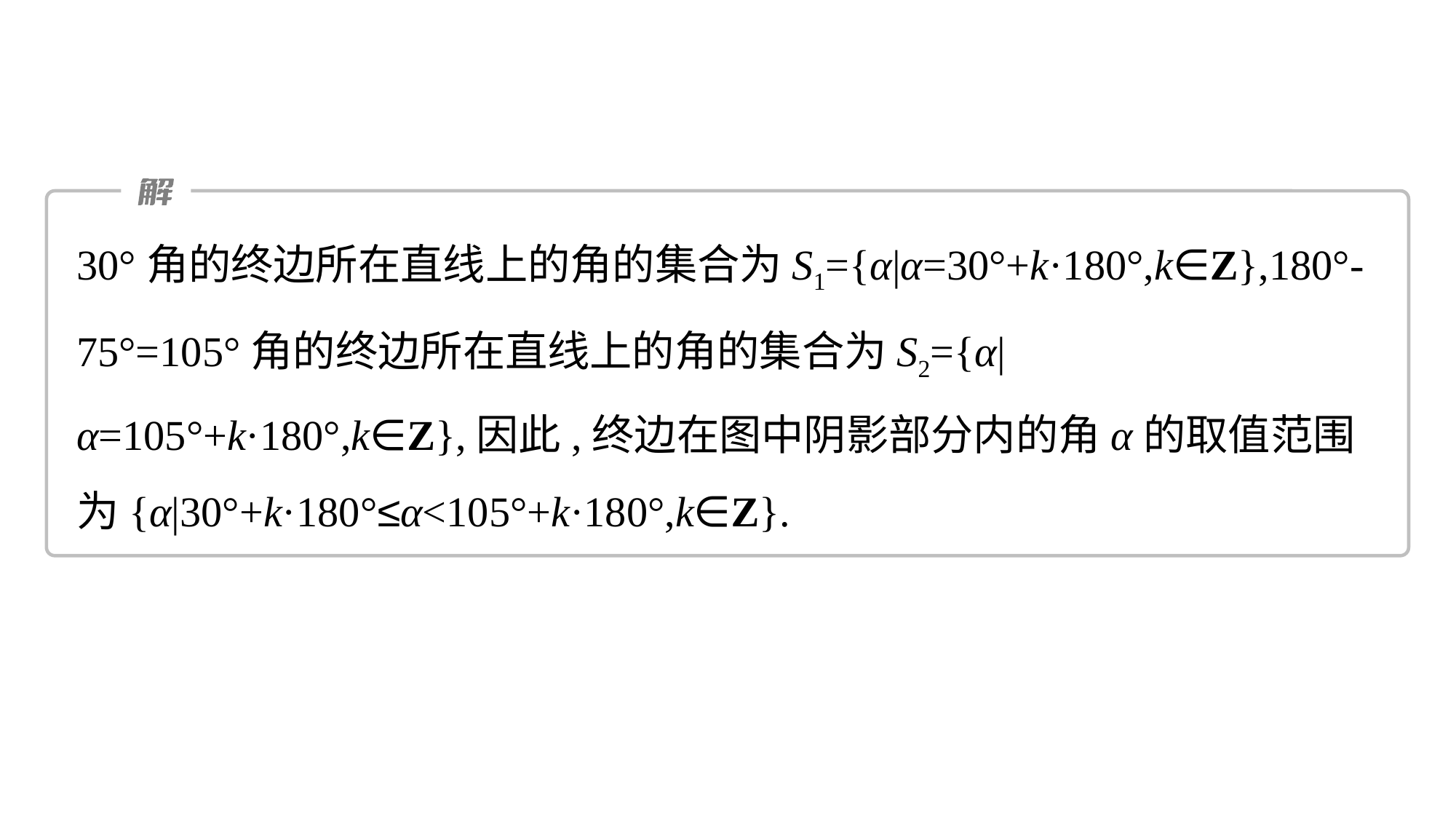

30°角的终边所在直线上的角的集合为S1={α|α=30°+k·180°,k∈Z},180°-75°=105°角的终边所在直线上的角的集合为S2={α|α=105°+k·180°,k∈Z},因此,终边在图中阴影部分内的角α的取值范围为{α|30°+k·180°≤α<105°+k·180°,k∈Z}.